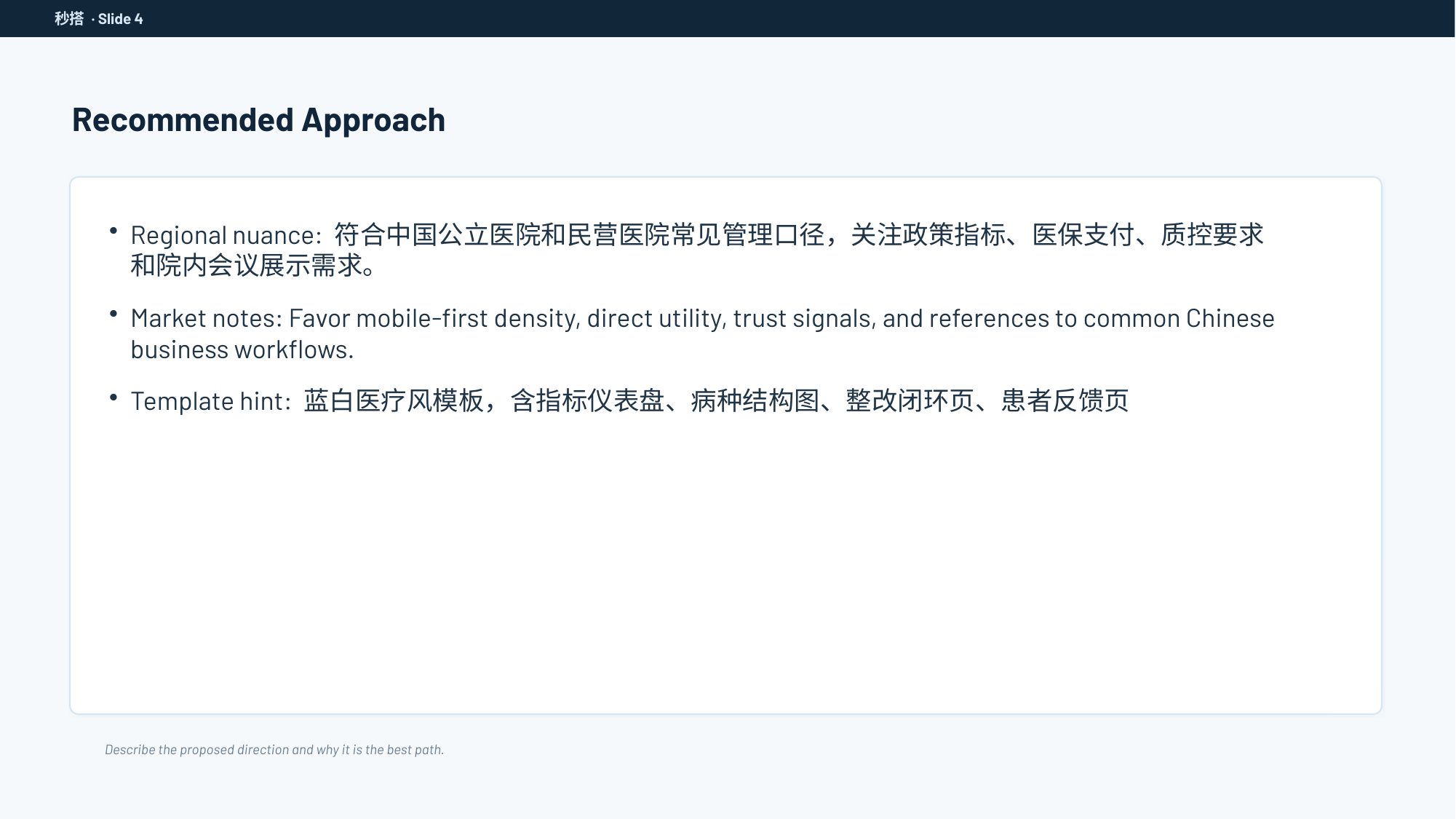

秒搭 · Slide 4
Recommended Approach

Regional nuance: 符合中国公立医院和民营医院常见管理口径，关注政策指标、医保支付、质控要求和院内会议展示需求。
Market notes: Favor mobile-first density, direct utility, trust signals, and references to common Chinese business workflows.
Template hint: 蓝白医疗风模板，含指标仪表盘、病种结构图、整改闭环页、患者反馈页
Describe the proposed direction and why it is the best path.